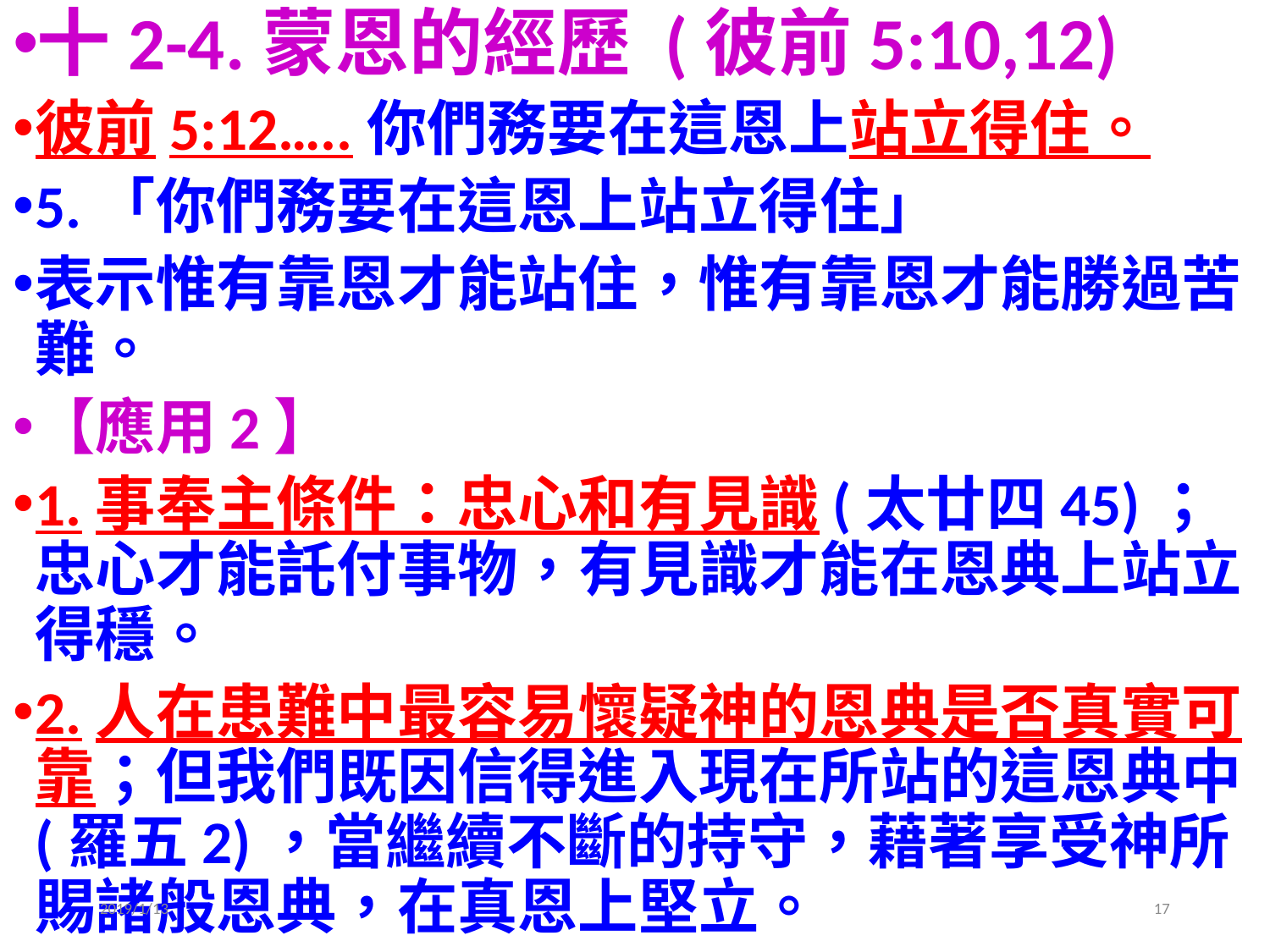

十2-4.蒙恩的經歷 (彼前5:10,12)
彼前5:12…..你們務要在這恩上站立得住。
5.「你們務要在這恩上站立得住」
表示惟有靠恩才能站住，惟有靠恩才能勝過苦難。
【應用2】
1.事奉主條件：忠心和有見識(太廿四45)；忠心才能託付事物，有見識才能在恩典上站立得穩。
2.人在患難中最容易懷疑神的恩典是否真實可靠；但我們既因信得進入現在所站的這恩典中(羅五2)，當繼續不斷的持守，藉著享受神所賜諸般恩典，在真恩上堅立。
2019/1/13
17